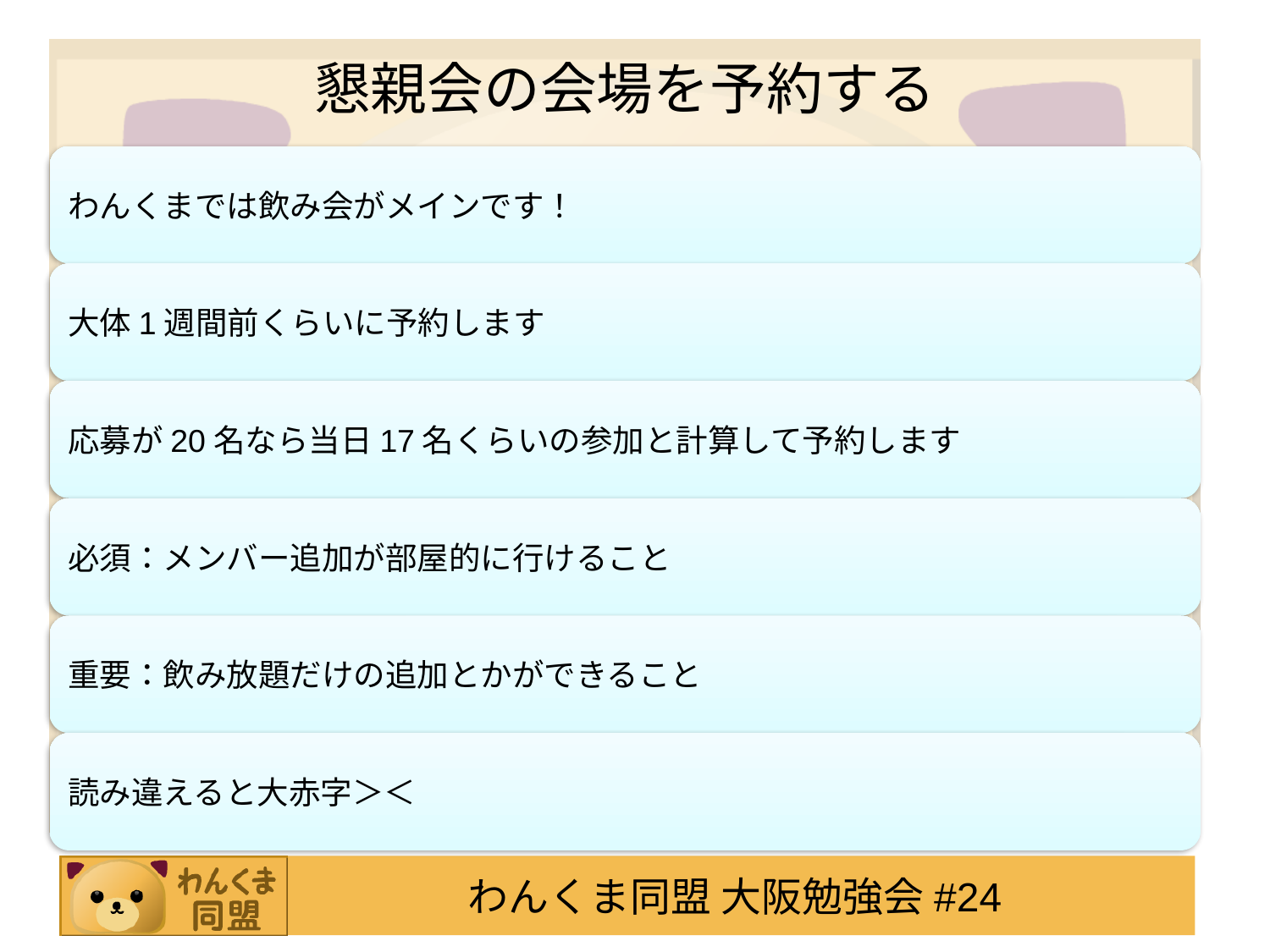

# 懇親会の会場を予約する
わんくまでは飲み会がメインです！
大体1週間前くらいに予約します
応募が20名なら当日17名くらいの参加と計算して予約します
必須：メンバー追加が部屋的に行けること
重要：飲み放題だけの追加とかができること
読み違えると大赤字＞＜